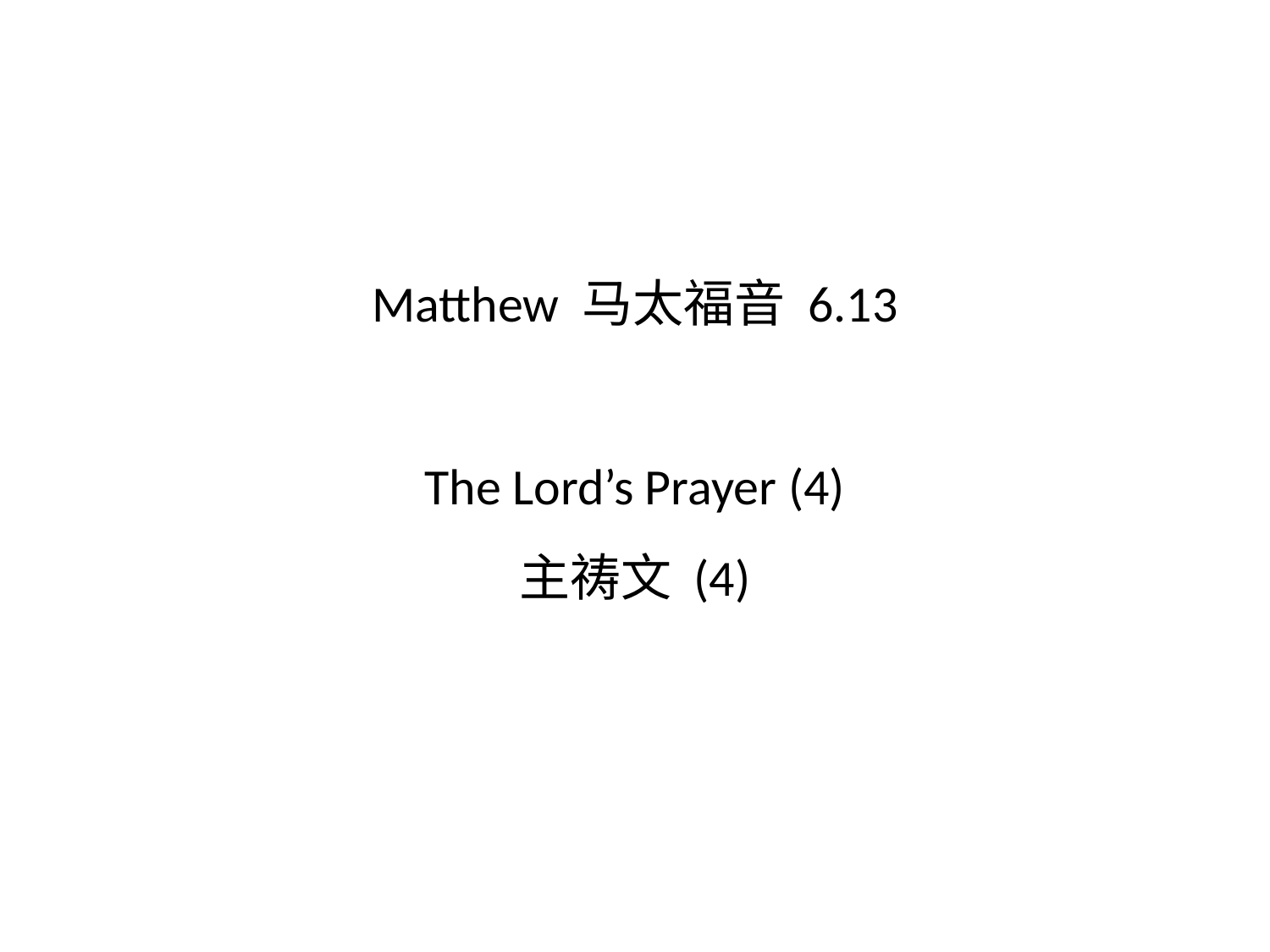

# Matthew 马太福音 6.13 The Lord’s Prayer (4) 主祷文 (4)